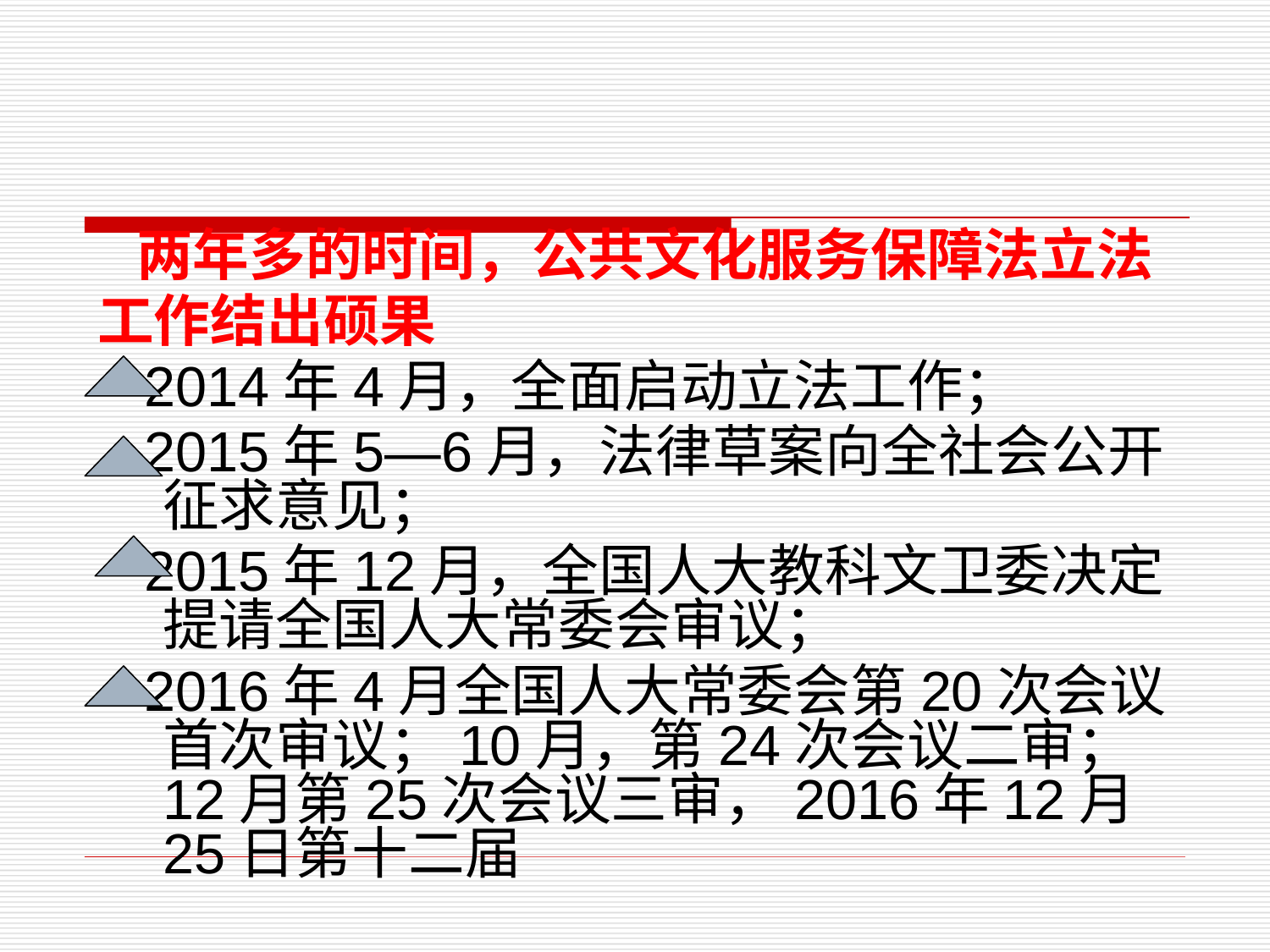

两年多的时间，公共文化服务保障法立法
工作结出硕果
   2014年4月，全面启动立法工作；
   2015年5—6月，法律草案向全社会公开征求意见；
   2015年12月，全国人大教科文卫委决定提请全国人大常委会审议；
   2016年4月全国人大常委会第20次会议首次审议；10月，第24次会议二审；12月第25次会议三审，2016年12月25日第十二届